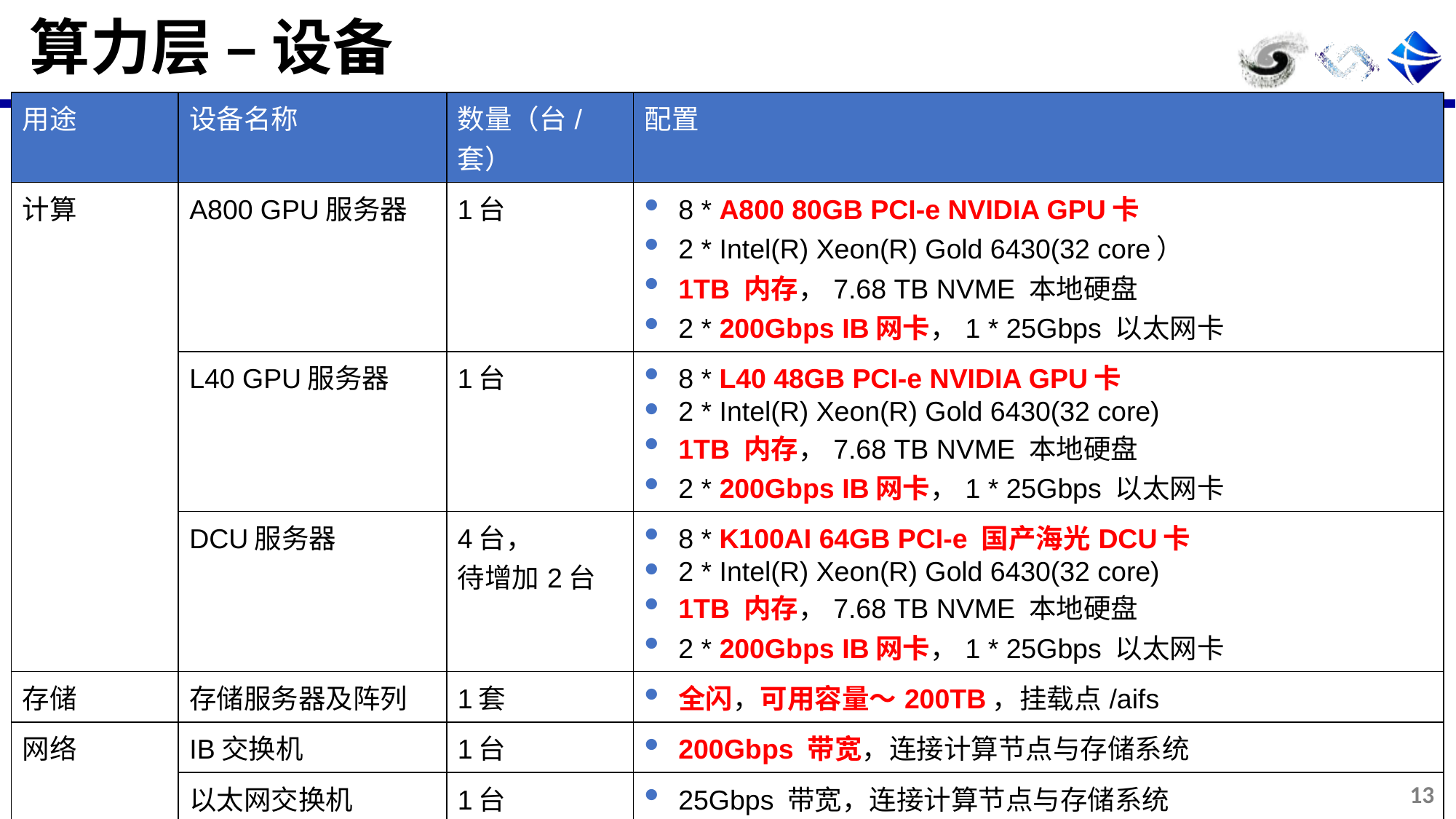

# 算力层 – 设备
| 用途 | 设备名称 | 数量（台/套） | 配置 |
| --- | --- | --- | --- |
| 计算 | A800 GPU服务器 | 1台 | 8 \* A800 80GB PCI-e NVIDIA GPU卡 2 \* Intel(R) Xeon(R) Gold 6430(32 core） 1TB 内存，7.68 TB NVME 本地硬盘 2 \* 200Gbps IB网卡，1 \* 25Gbps 以太网卡 |
|  | L40 GPU服务器 | 1台 | 8 \* L40 48GB PCI-e NVIDIA GPU卡 2 \* Intel(R) Xeon(R) Gold 6430(32 core) 1TB 内存，7.68 TB NVME 本地硬盘 2 \* 200Gbps IB网卡，1 \* 25Gbps 以太网卡 |
|  | DCU服务器 | 4台， 待增加2台 | 8 \* K100AI 64GB PCI-e 国产海光DCU卡 2 \* Intel(R) Xeon(R) Gold 6430(32 core) 1TB 内存，7.68 TB NVME 本地硬盘 2 \* 200Gbps IB网卡，1 \* 25Gbps 以太网卡 |
| 存储 | 存储服务器及阵列 | 1套 | 全闪，可用容量～200TB，挂载点/aifs |
| 网络 | IB交换机 | 1台 | 200Gbps 带宽，连接计算节点与存储系统 |
|  | 以太网交换机 | 1台 | 25Gbps 带宽，连接计算节点与存储系统 |
| 管理和应用 | CPU服务器 | 4台 | 2 \* Intel(R) Xeon(R) Gold 6430(32 core), 256GB 内存 1 \* 25Gbps以太网卡，480GB SATA SSD + 1TB NVME 本地硬盘 |